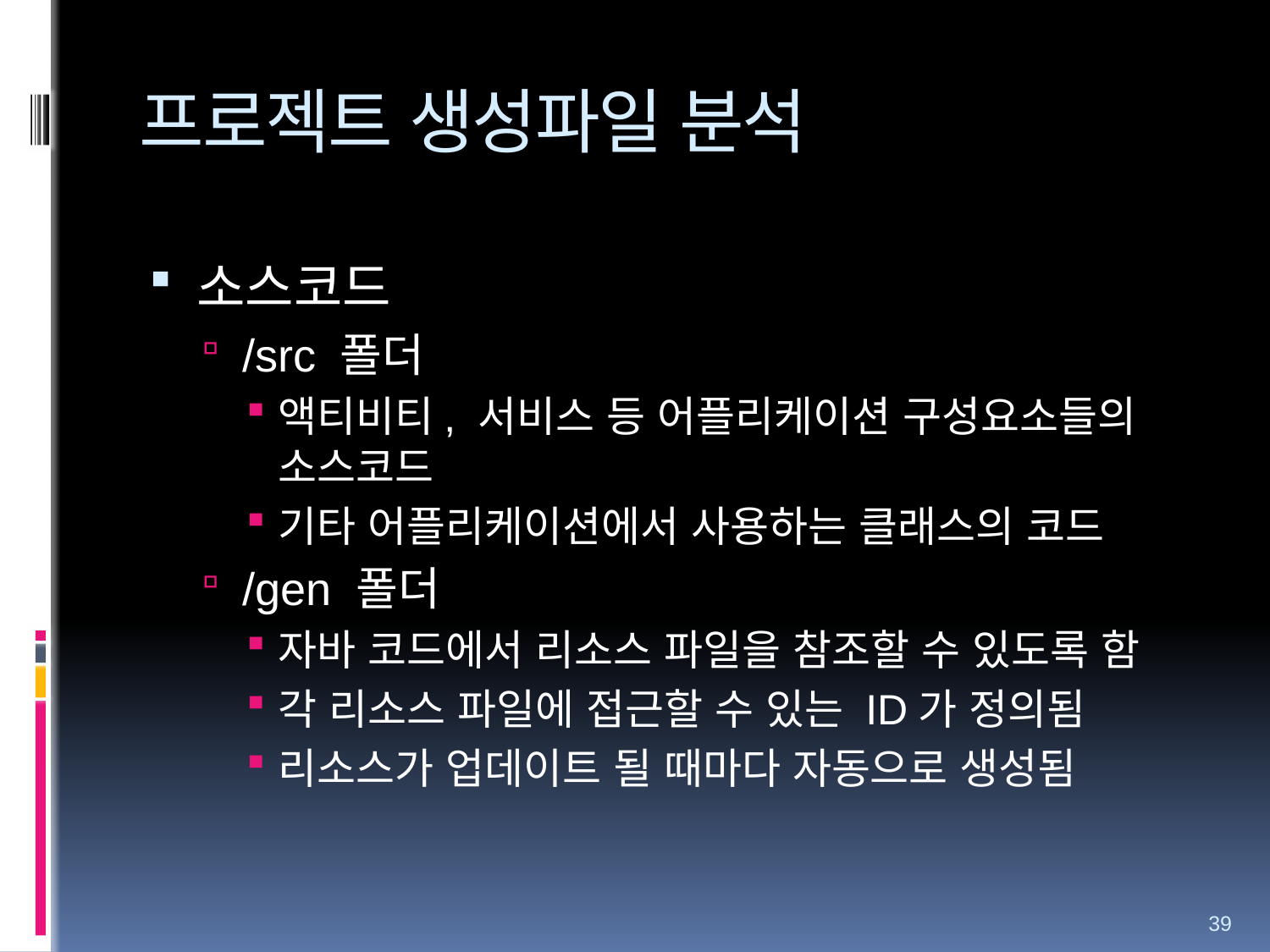

# 프로젝트 생성파일 분석
소스코드
/src 폴더
액티비티, 서비스 등 어플리케이션 구성요소들의 소스코드
기타 어플리케이션에서 사용하는 클래스의 코드
/gen 폴더
자바 코드에서 리소스 파일을 참조할 수 있도록 함
각 리소스 파일에 접근할 수 있는 ID가 정의됨
리소스가 업데이트 될 때마다 자동으로 생성됨
39